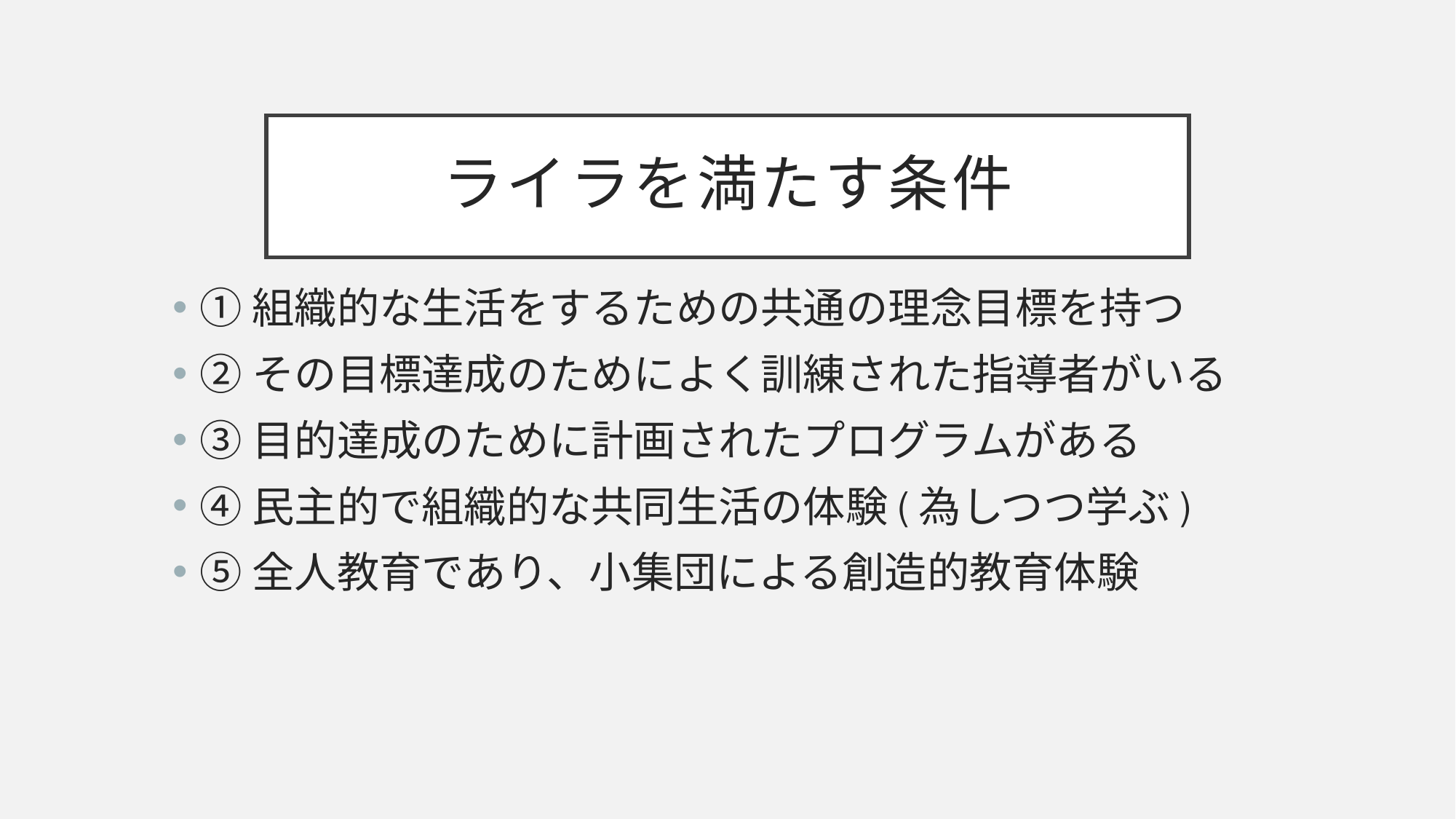

# ライラを満たす条件
①組織的な生活をするための共通の理念目標を持つ
②その目標達成のためによく訓練された指導者がいる
③目的達成のために計画されたプログラムがある
④民主的で組織的な共同生活の体験(為しつつ学ぶ)
⑤全人教育であり、小集団による創造的教育体験